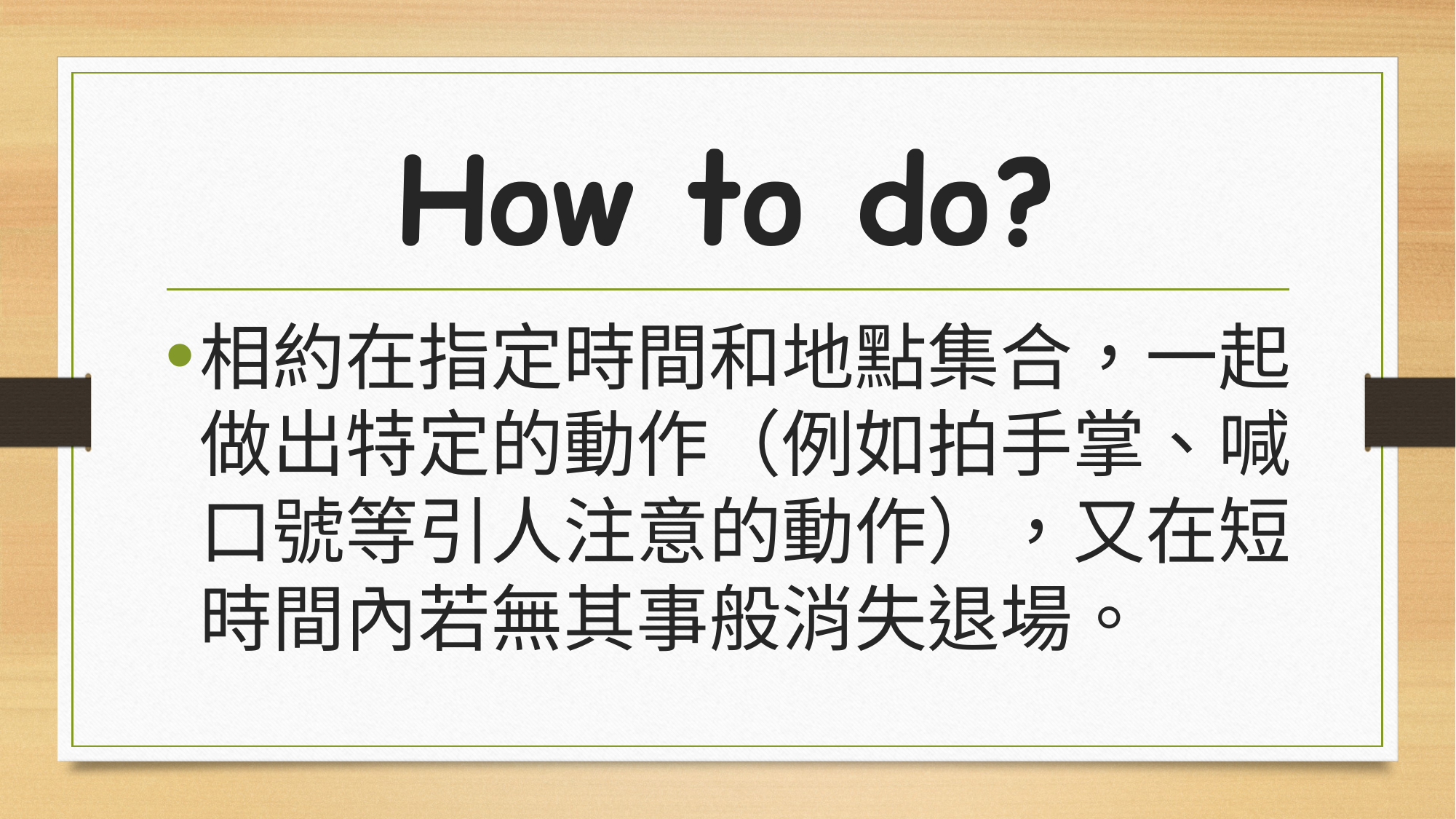

# How to do?
相約在指定時間和地點集合，一起做出特定的動作（例如拍手掌、喊口號等引人注意的動作），又在短時間內若無其事般消失退場。